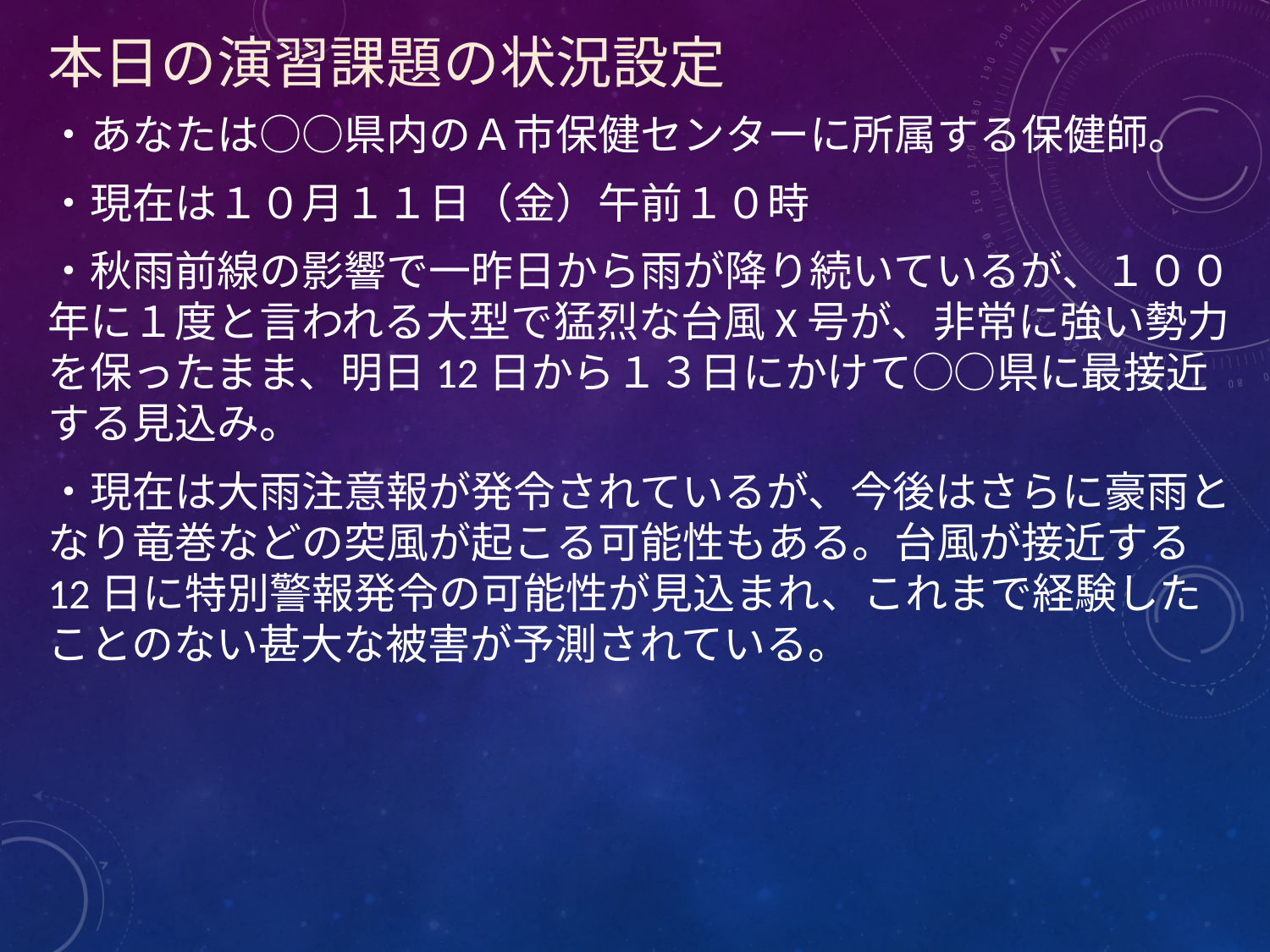

# 本日の演習課題の状況設定
・あなたは○○県内のＡ市保健センターに所属する保健師。
・現在は１０月１１日（金）午前１０時
・秋雨前線の影響で一昨日から雨が降り続いているが、１００年に１度と言われる大型で猛烈な台風X号が、非常に強い勢力を保ったまま、明日12日から１３日にかけて○○県に最接近する見込み。
・現在は大雨注意報が発令されているが、今後はさらに豪雨となり竜巻などの突風が起こる可能性もある。台風が接近する12日に特別警報発令の可能性が見込まれ、これまで経験したことのない甚大な被害が予測されている。